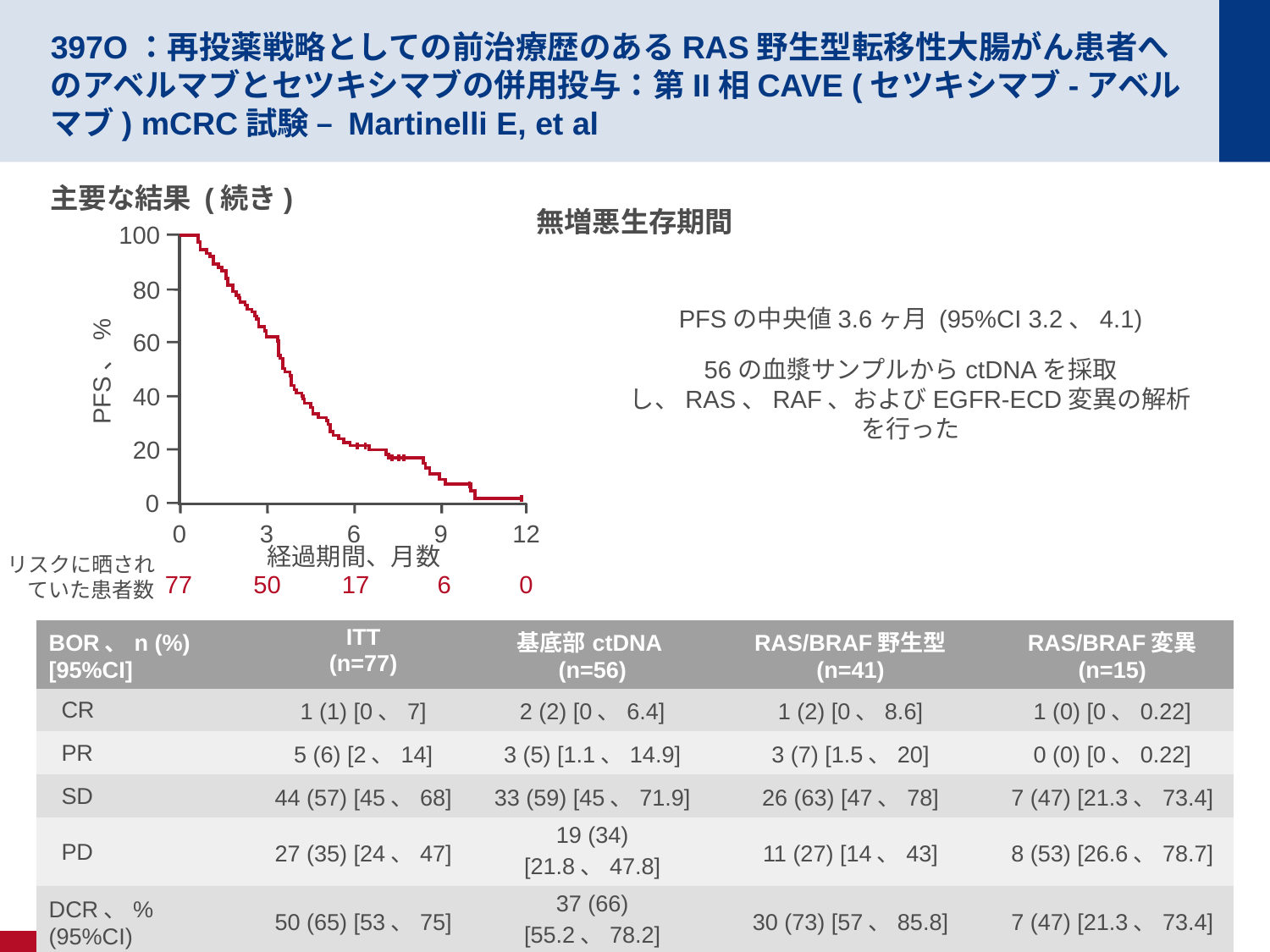

# 397O：再投薬戦略としての前治療歴のあるRAS野生型転移性大腸がん患者へのアベルマブとセツキシマブの併用投与：第II相CAVE (セツキシマブ-アベルマブ) mCRC試験 – Martinelli E, et al
主要な結果 (続き)
無増悪生存期間
100

80

60

PFS、%
40

20

0

0
3
6
9
12
経過期間、月数
リスクに晒されていた患者数
77
50
17
6
0

PFSの中央値3.6ヶ月 (95%CI 3.2、4.1)
56の血漿サンプルからctDNAを採取し、RAS、RAF、およびEGFR-ECD変異の解析を行った
| BOR、n (%) [95%CI] | ITT (n=77) | 基底部ctDNA (n=56) | RAS/BRAF野生型 (n=41) | RAS/BRAF変異 (n=15) |
| --- | --- | --- | --- | --- |
| CR | 1 (1) [0、7] | 2 (2) [0、6.4] | 1 (2) [0、8.6] | 1 (0) [0、0.22] |
| PR | 5 (6) [2、14] | 3 (5) [1.1、14.9] | 3 (7) [1.5、20] | 0 (0) [0、0.22] |
| SD | 44 (57) [45、68] | 33 (59) [45、71.9] | 26 (63) [47、78] | 7 (47) [21.3、73.4] |
| PD | 27 (35) [24、47] | 19 (34) [21.8、47.8] | 11 (27) [14、43] | 8 (53) [26.6、78.7] |
| DCR、% (95%CI) | 50 (65) [53、75] | 37 (66) [55.2、78.2] | 30 (73) [57、85.8] | 7 (47) [21.3、73.4] |
Martinelli E, et al.Ann Oncol 2020;31(補遺):要旨 397O